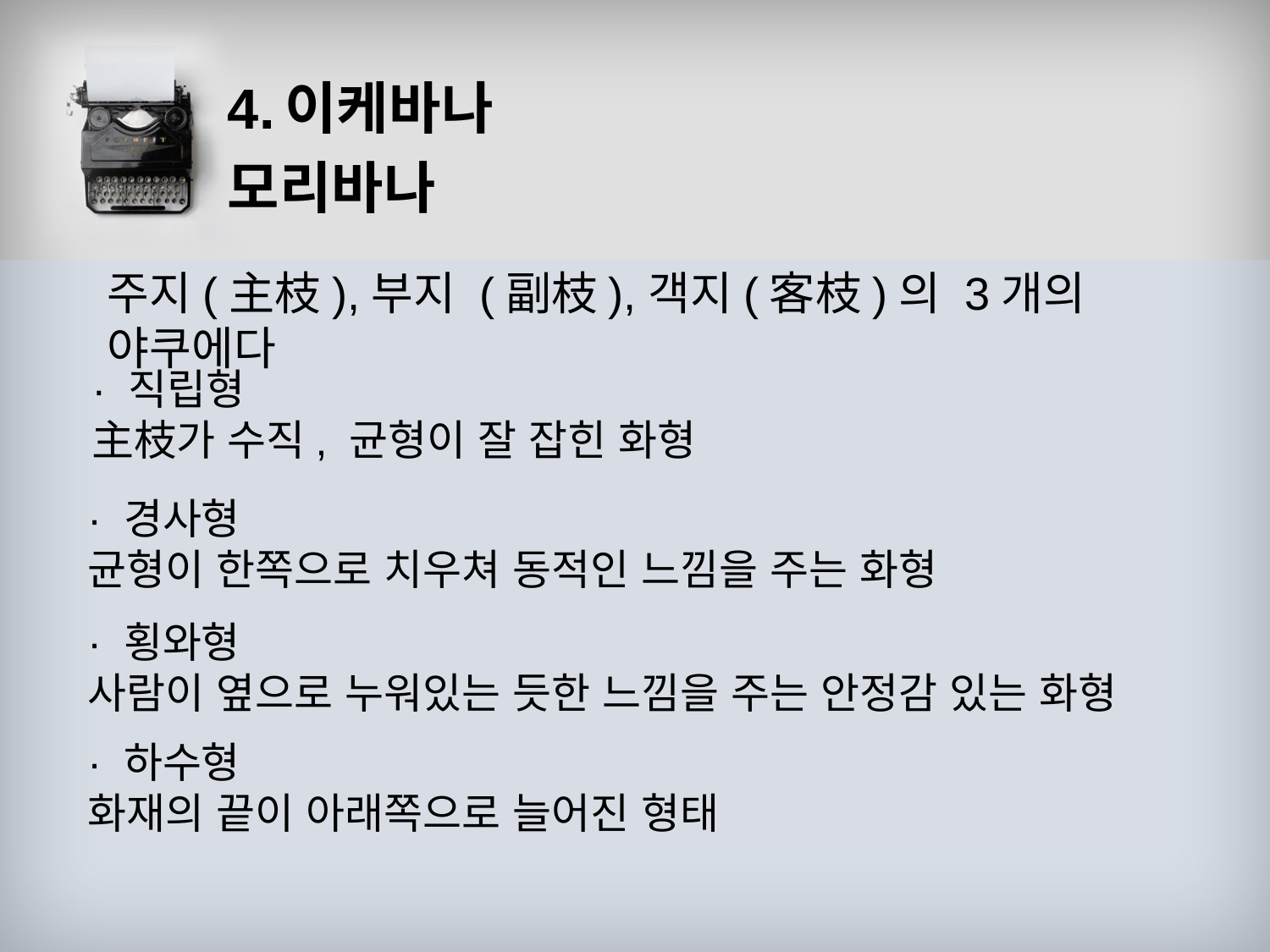

# 4.이케바나
모리바나
주지(主枝),부지 (副枝),객지(客枝)의 3개의 야쿠에다

· 직립형
主枝가 수직, 균형이 잘 잡힌 화형
· 경사형
균형이 한쪽으로 치우쳐 동적인 느낌을 주는 화형

· 횡와형
사람이 옆으로 누워있는 듯한 느낌을 주는 안정감 있는 화형

· 하수형
화재의 끝이 아래쪽으로 늘어진 형태